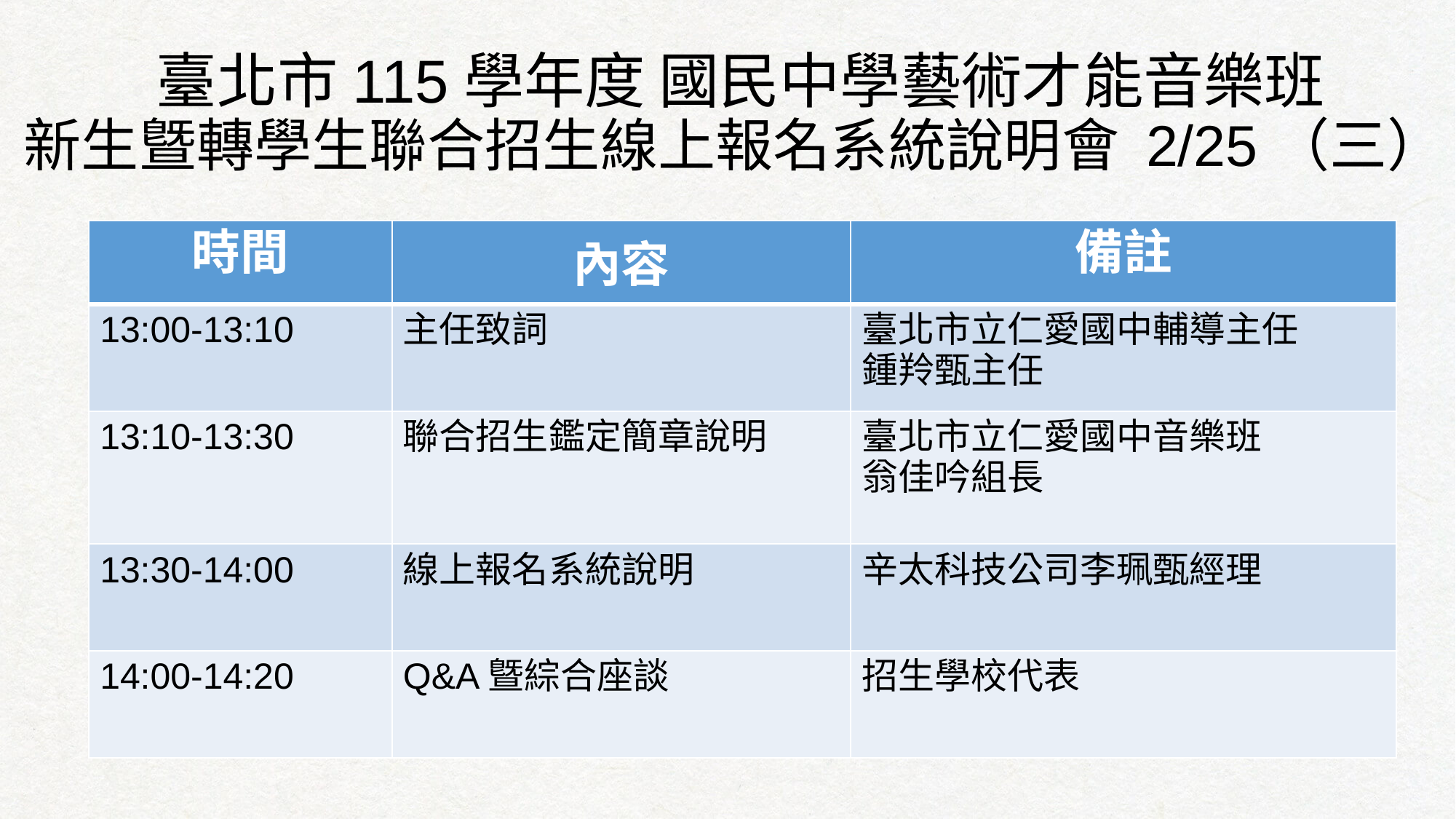

# 臺北市115學年度 國民中學藝術才能音樂班 新生曁轉學生聯合招生線上報名系統說明會 2/25（三）
| 時間 | 內容 | 備註 |
| --- | --- | --- |
| 13:00-13:10 | 主任致詞 | 臺北市立仁愛國中輔導主任 鍾羚甄主任 |
| 13:10-13:30 | 聯合招生鑑定簡章說明 | 臺北市立仁愛國中音樂班 翁佳吟組長 |
| 13:30-14:00 | 線上報名系統說明 | 辛太科技公司李珮甄經理 |
| 14:00-14:20 | Q&A曁綜合座談 | 招生學校代表 |